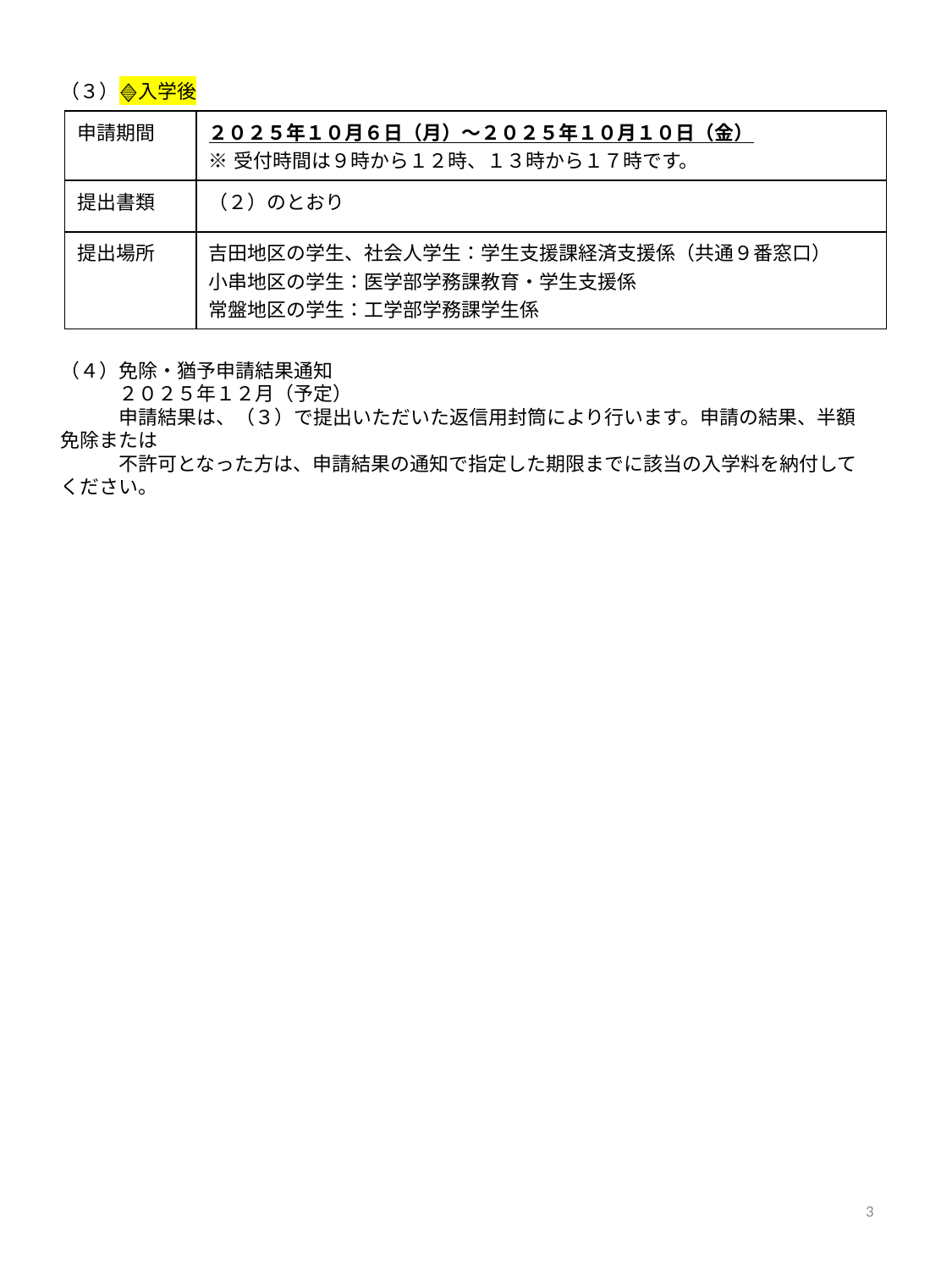

（３）🔷入学後

（４）免除・猶予申請結果通知
　　　２０２５年１２月（予定）
　　　申請結果は、（３）で提出いただいた返信用封筒により行います。申請の結果、半額免除または
　　　不許可となった方は、申請結果の通知で指定した期限までに該当の入学料を納付してください。

| 申請期間 | ２０２５年１０月６日（月）～２０２５年１０月１０日（金） ※受付時間は９時から１２時、１３時から１７時です。 |
| --- | --- |
| 提出書類 | （２）のとおり |
| 提出場所 | 吉田地区の学生、社会人学生：学生支援課経済支援係（共通９番窓口） 小串地区の学生：医学部学務課教育・学生支援係 常盤地区の学生：工学部学務課学生係 |
3